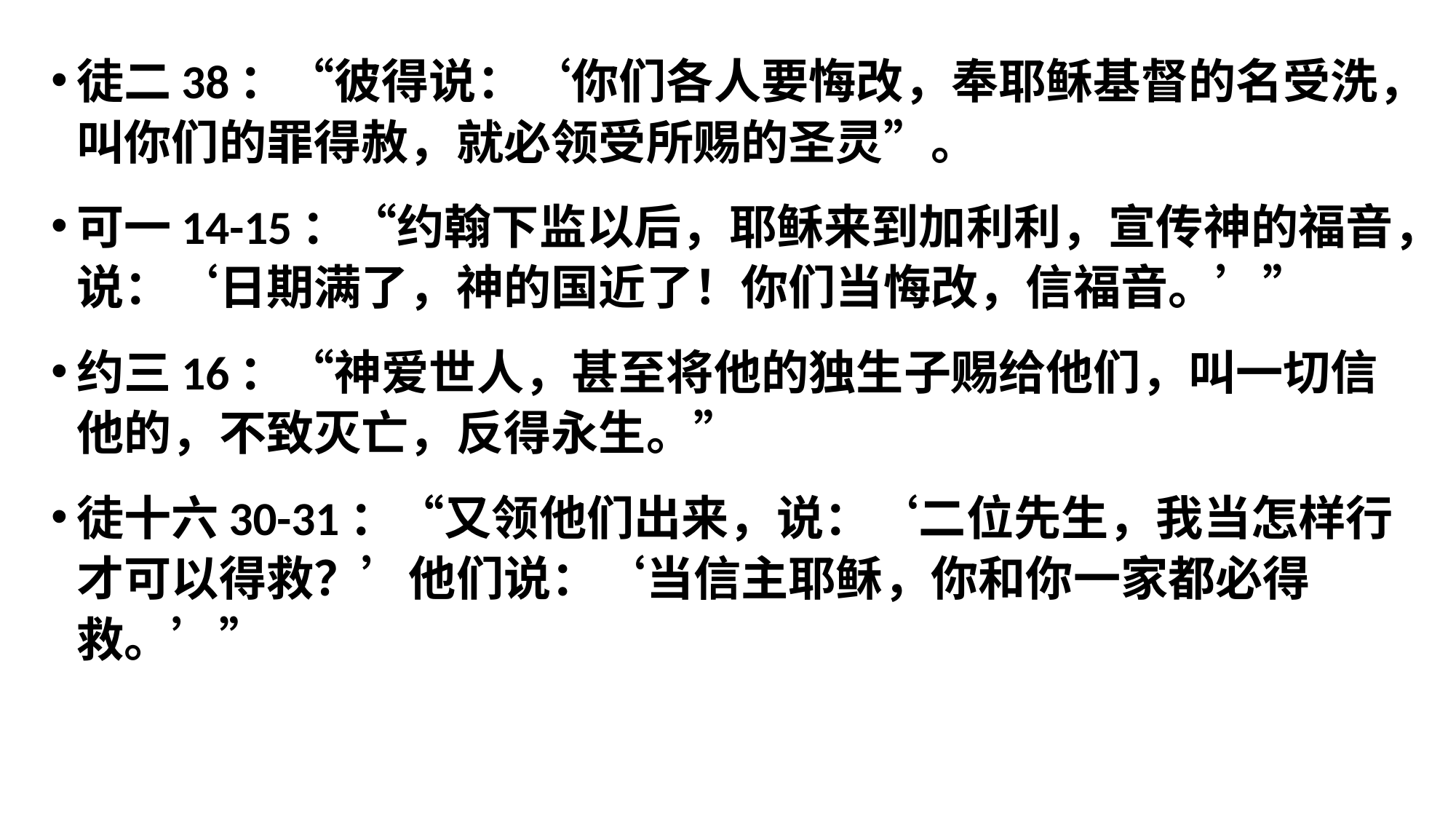

徒二38：“彼得说：‘你们各人要悔改，奉耶稣基督的名受洗，叫你们的罪得赦，就必领受所赐的圣灵”。
可一14-15：“约翰下监以后，耶稣来到加利利，宣传神的福音，说：‘日期满了，神的国近了！你们当悔改，信福音。’”
约三16：“神爱世人，甚至将他的独生子赐给他们，叫一切信他的，不致灭亡，反得永生。”
徒十六30-31：“又领他们出来，说：‘二位先生，我当怎样行才可以得救？’他们说：‘当信主耶稣，你和你一家都必得救。’”